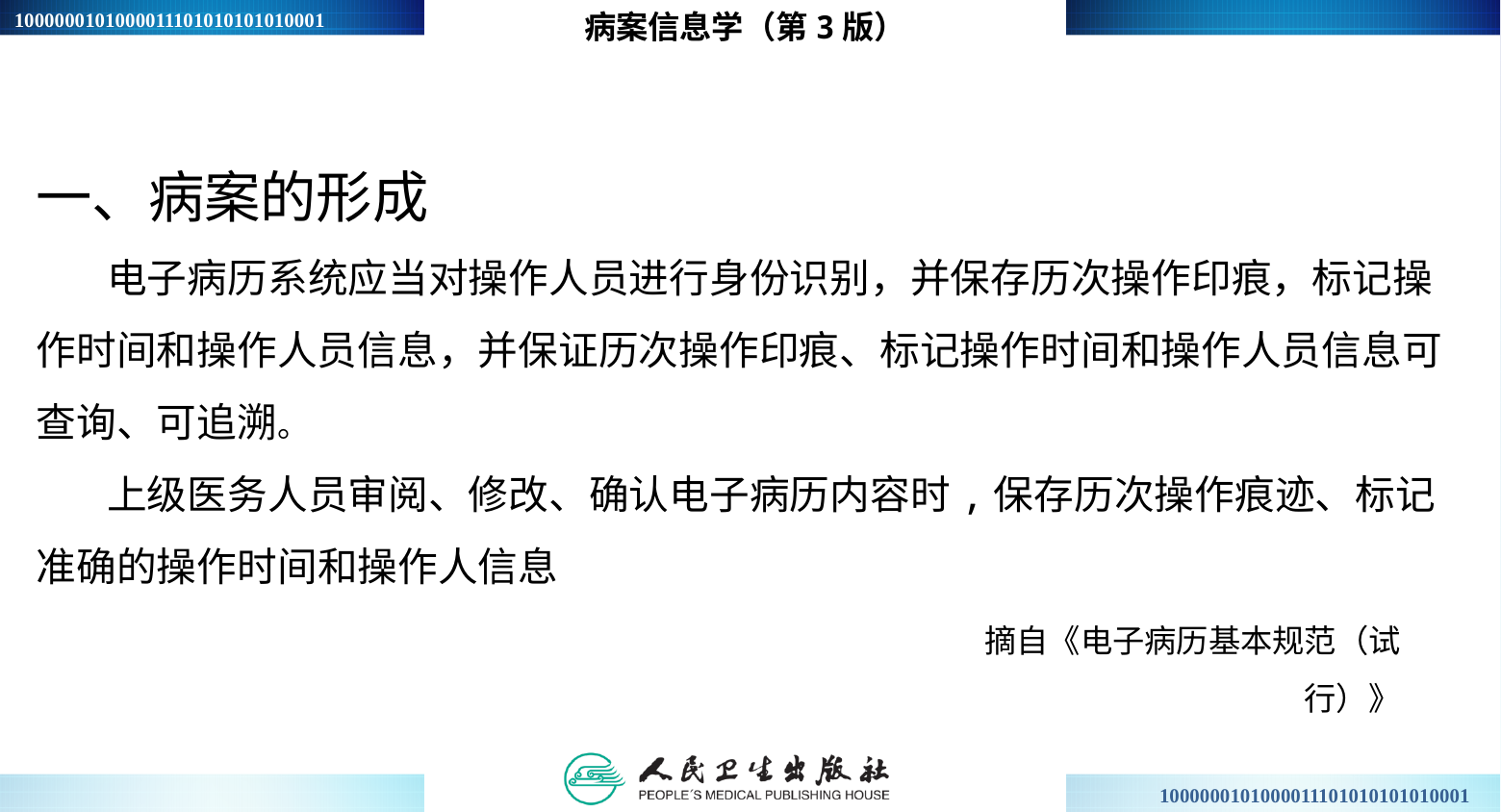

病案信息学（第3版）
一、病案的形成
电子病历系统应当对操作人员进行身份识别，并保存历次操作印痕，标记操作时间和操作人员信息，并保证历次操作印痕、标记操作时间和操作人员信息可查询、可追溯。
上级医务人员审阅、修改、确认电子病历内容时,保存历次操作痕迹、标记准确的操作时间和操作人信息

摘自《电子病历基本规范（试行）》